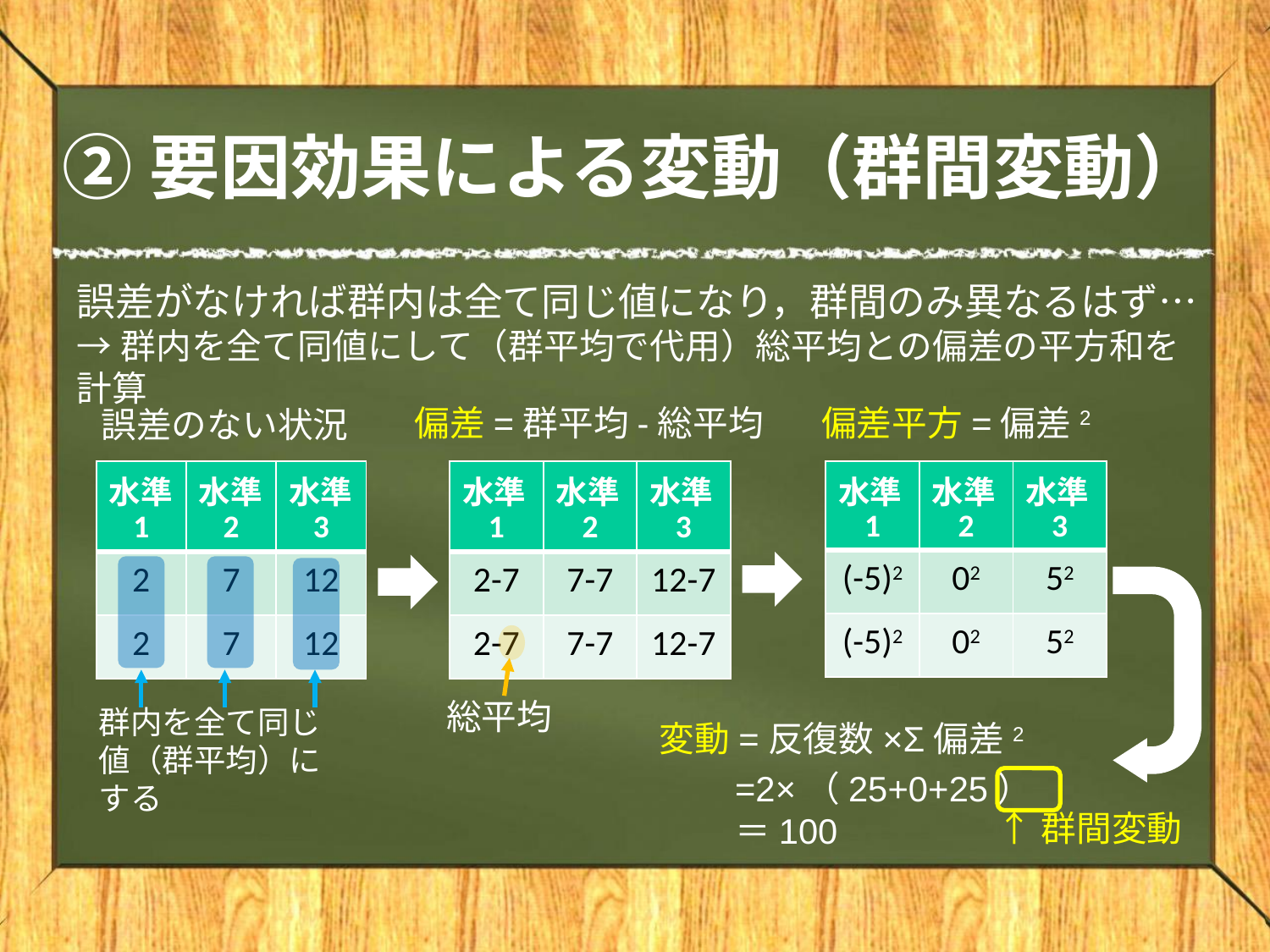

# ②要因効果による変動（群間変動）
誤差がなければ群内は全て同じ値になり，群間のみ異なるはず…
→群内を全て同値にして（群平均で代用）総平均との偏差の平方和を計算
偏差平方=偏差2
偏差=群平均-総平均
誤差のない状況
| 水準1 | 水準2 | 水準3 |
| --- | --- | --- |
| 2 | 7 | 12 |
| 2 | 7 | 12 |
| 水準1 | 水準2 | 水準3 |
| --- | --- | --- |
| 2-7 | 7-7 | 12-7 |
| 2-7 | 7-7 | 12-7 |
| 水準1 | 水準2 | 水準3 |
| --- | --- | --- |
| (-5)2 | 02 | 52 |
| (-5)2 | 02 | 52 |

総平均
群内を全て同じ値（群平均）にする
変動=反復数×Σ偏差2
=2×（25+0+25）＝100

↑群間変動